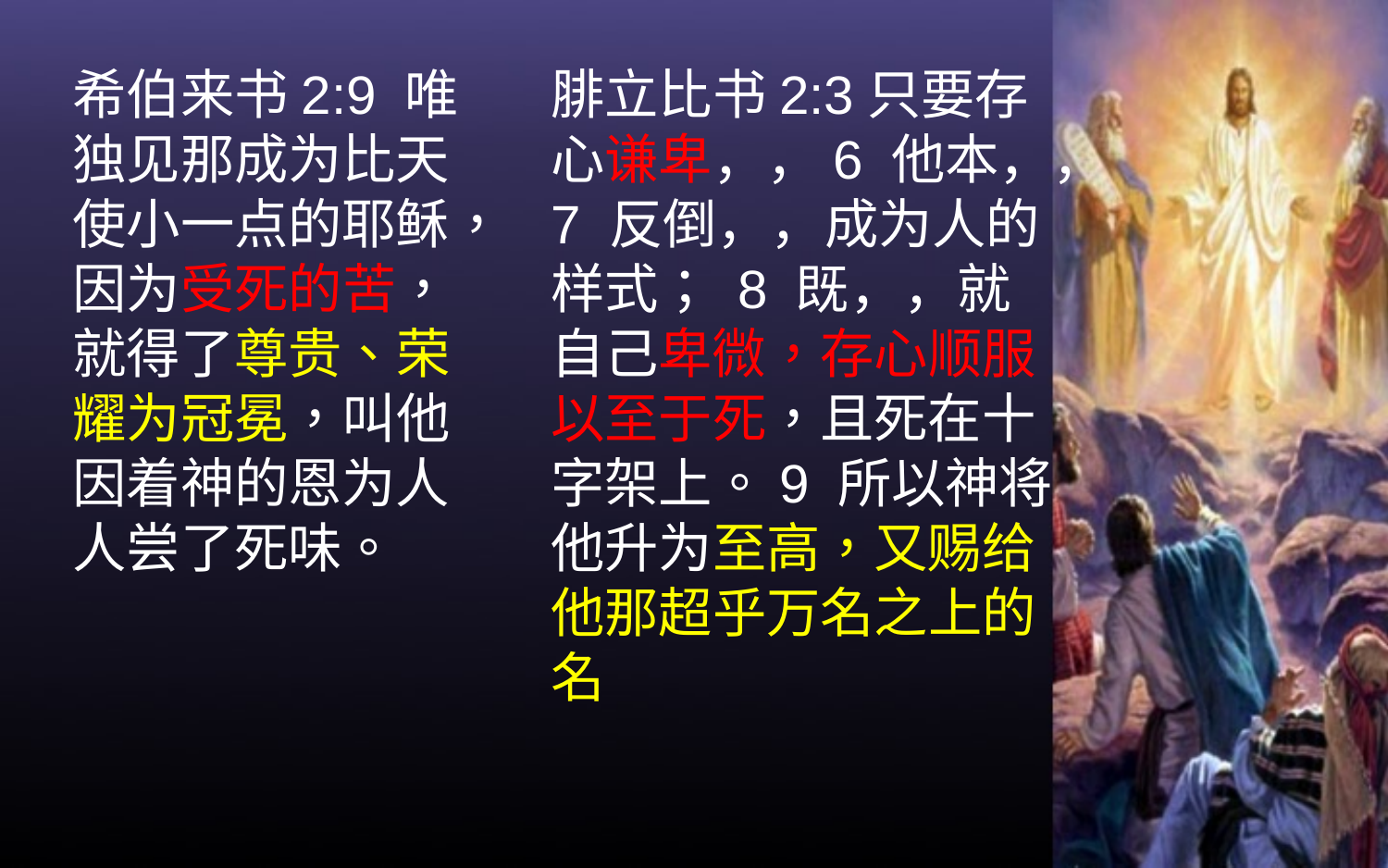

希伯来书2:9 唯独见那成为比天使小一点的耶稣，因为受死的苦，就得了尊贵、荣耀为冠冕，叫他因着神的恩为人人尝了死味。
腓立比书2:3只要存心谦卑，，6 他本，，7 反倒，，成为人的样式； 8 既，，就自己卑微，存心顺服以至于死，且死在十字架上。9 所以神将他升为至高，又赐给他那超乎万名之上的名